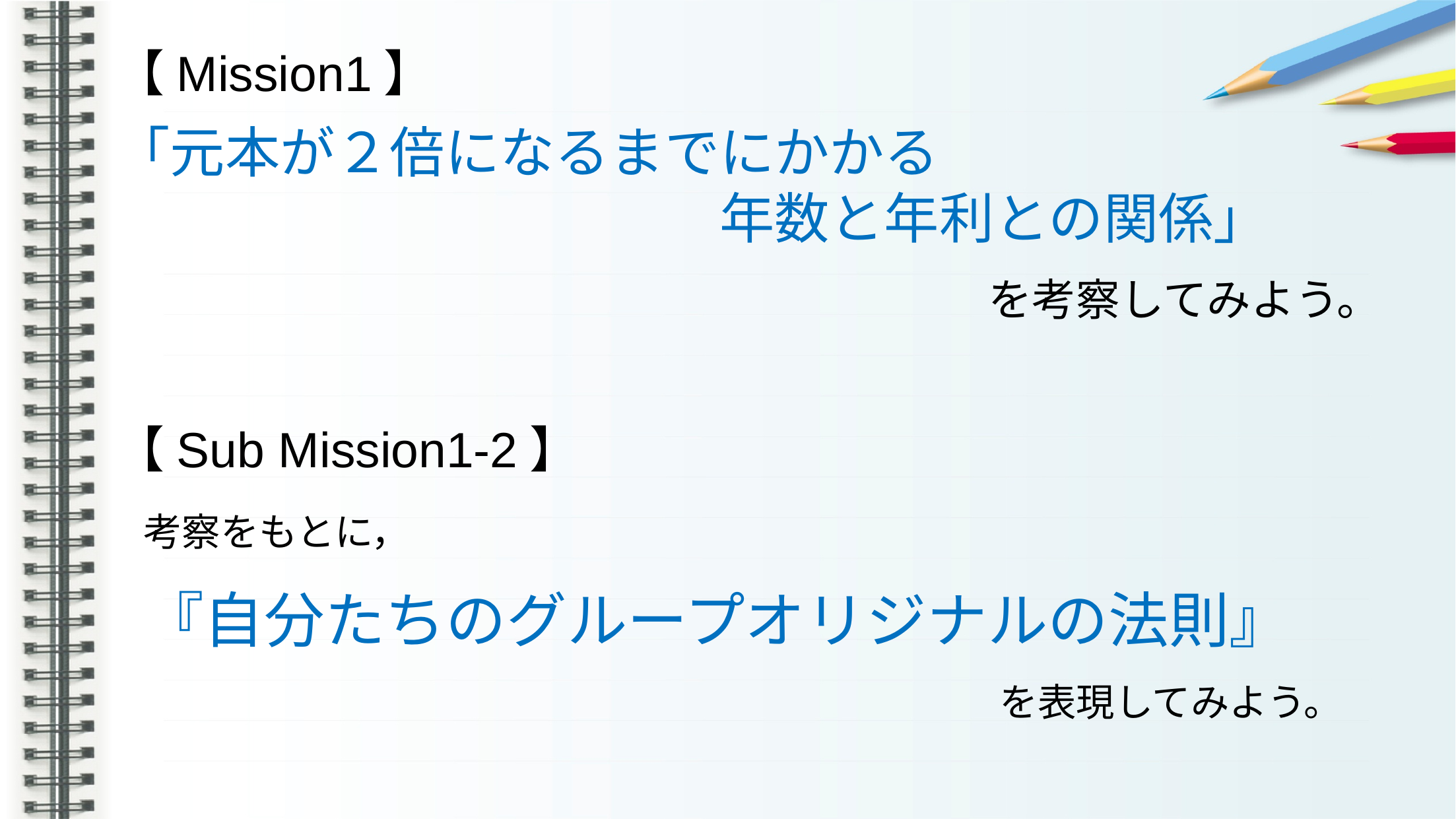

# 【Mission1】 「元本が２倍になるまでにかかる 　　　　　　　　　　　年数と年利との関係」 　　　　　　　　 　　　　　を考察してみよう。

【Sub Mission1-2】

  考察をもとに，

  『自分たちのグループオリジナルの法則』

　　　　　　　　　　　　　　　　　　　　　　　を表現してみよう。